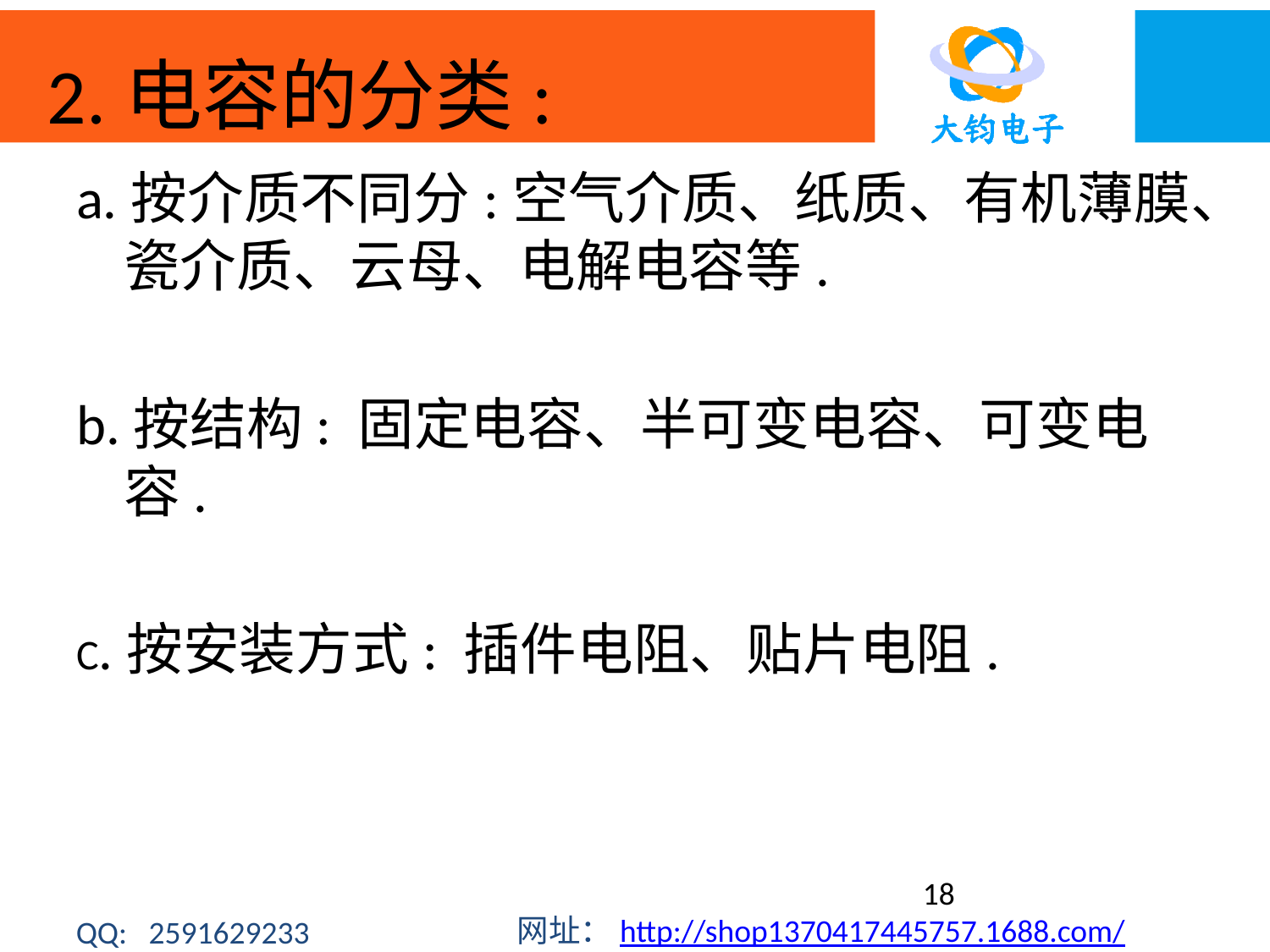

# 2.电容的分类:
a.按介质不同分:空气介质、纸质、有机薄膜、瓷介质、云母、电解电容等.

b.按结构: 固定电容、半可变电容、可变电容.

C.按安装方式: 插件电阻、贴片电阻.

18